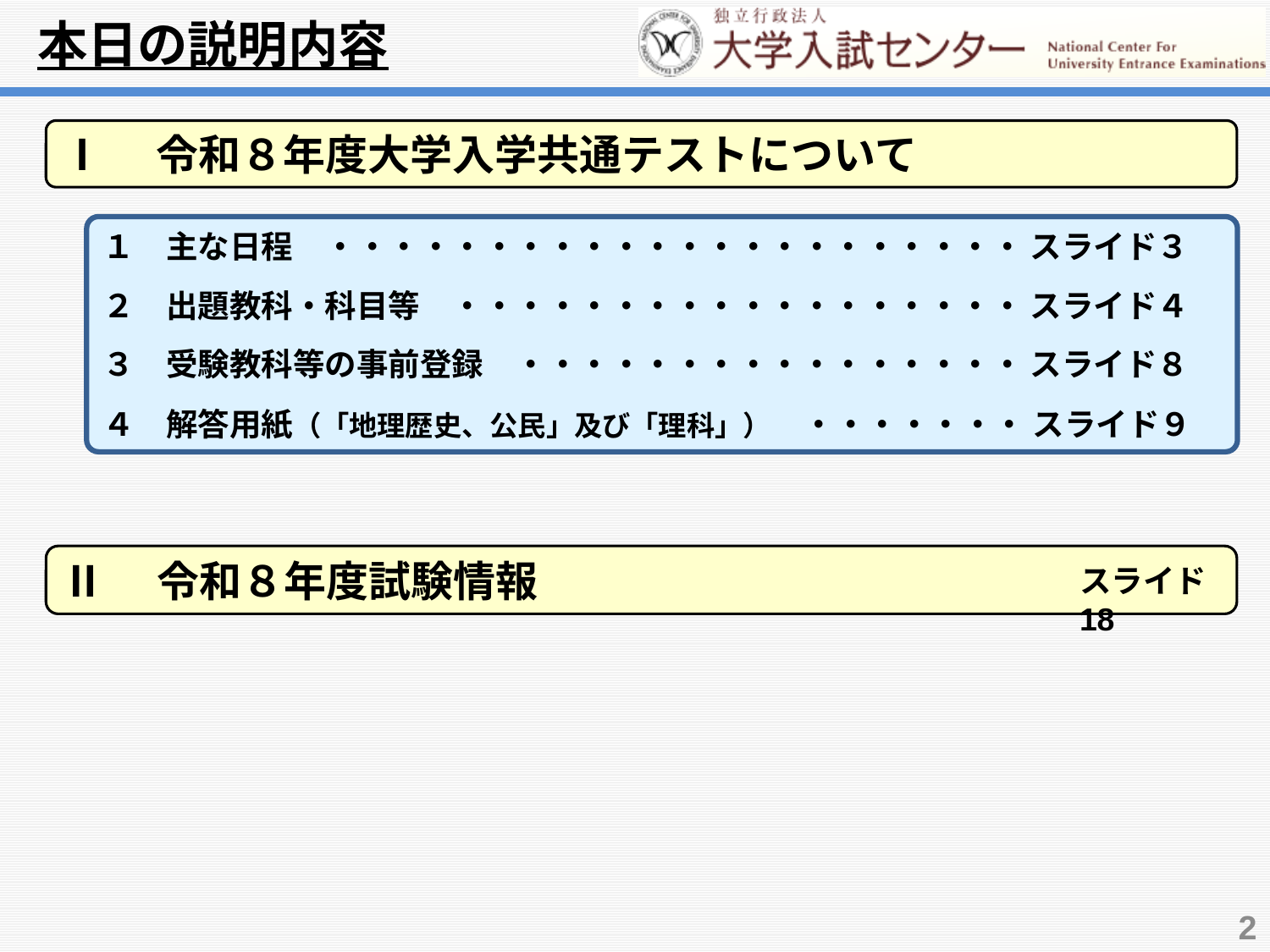

本日の説明内容
Ⅰ　令和８年度大学入学共通テストについて
１　主な日程　・・・・・・・・・・・・・・・・・・・・・・ スライド３
２　出題教科・科目等　・・・・・・・・・・・・・・・・・・ スライド４
３　受験教科等の事前登録　・・・・・・・・・・・・・・・・ スライド８
４　解答用紙（「地理歴史、公民」及び「理科」）　・・・・・・・ スライド９
Ⅱ　令和８年度試験情報
スライド18
2